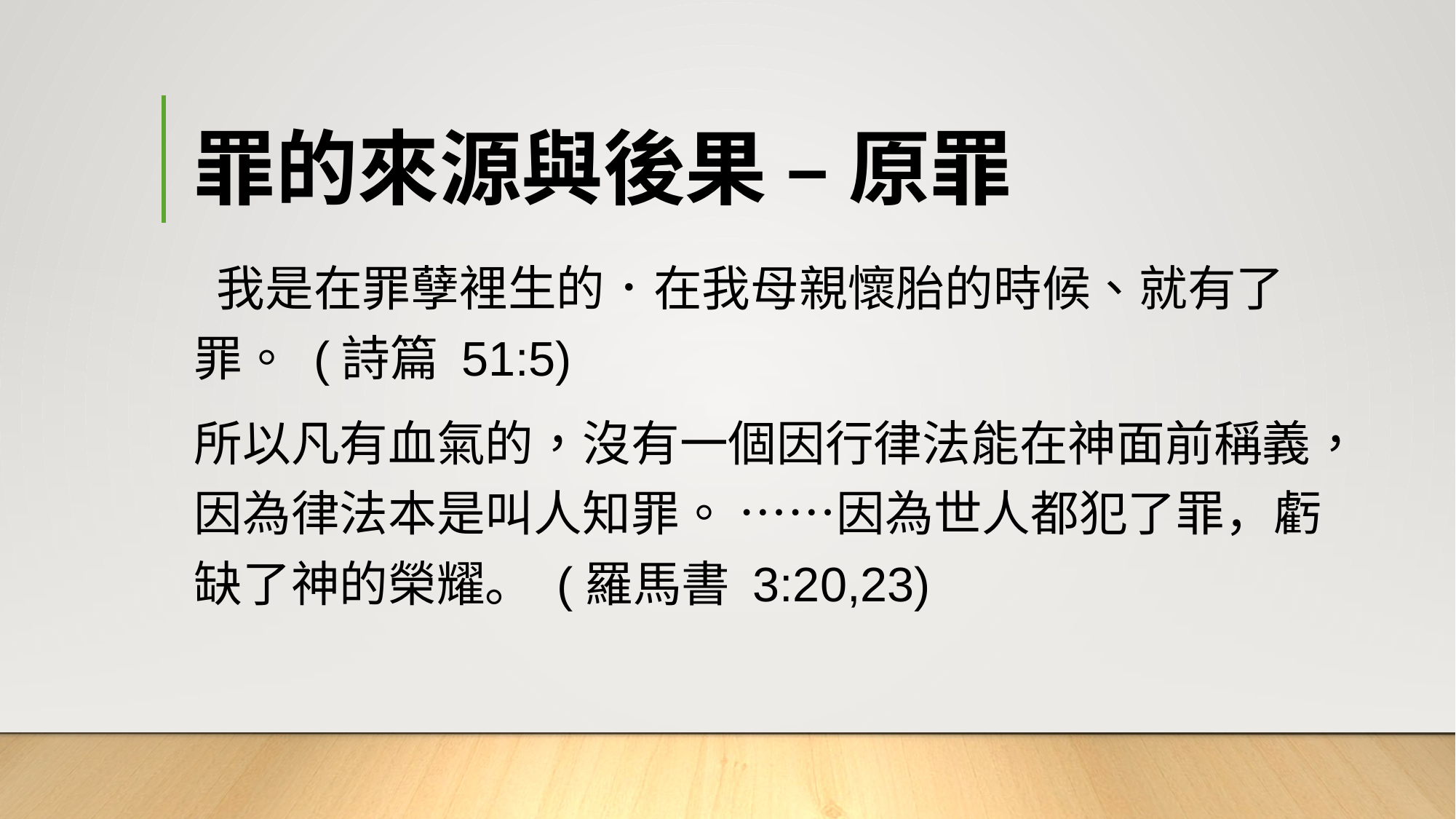

# 罪的來源與後果 – 原罪
 我是在罪孽裡生的．在我母親懷胎的時候、就有了罪。 (詩篇 51:5)
所以凡有血氣的，沒有一個因行律法能在神面前稱義，因為律法本是叫人知罪。 ……因為世人都犯了罪，虧缺了神的榮耀。 (羅馬書 3:20,23)